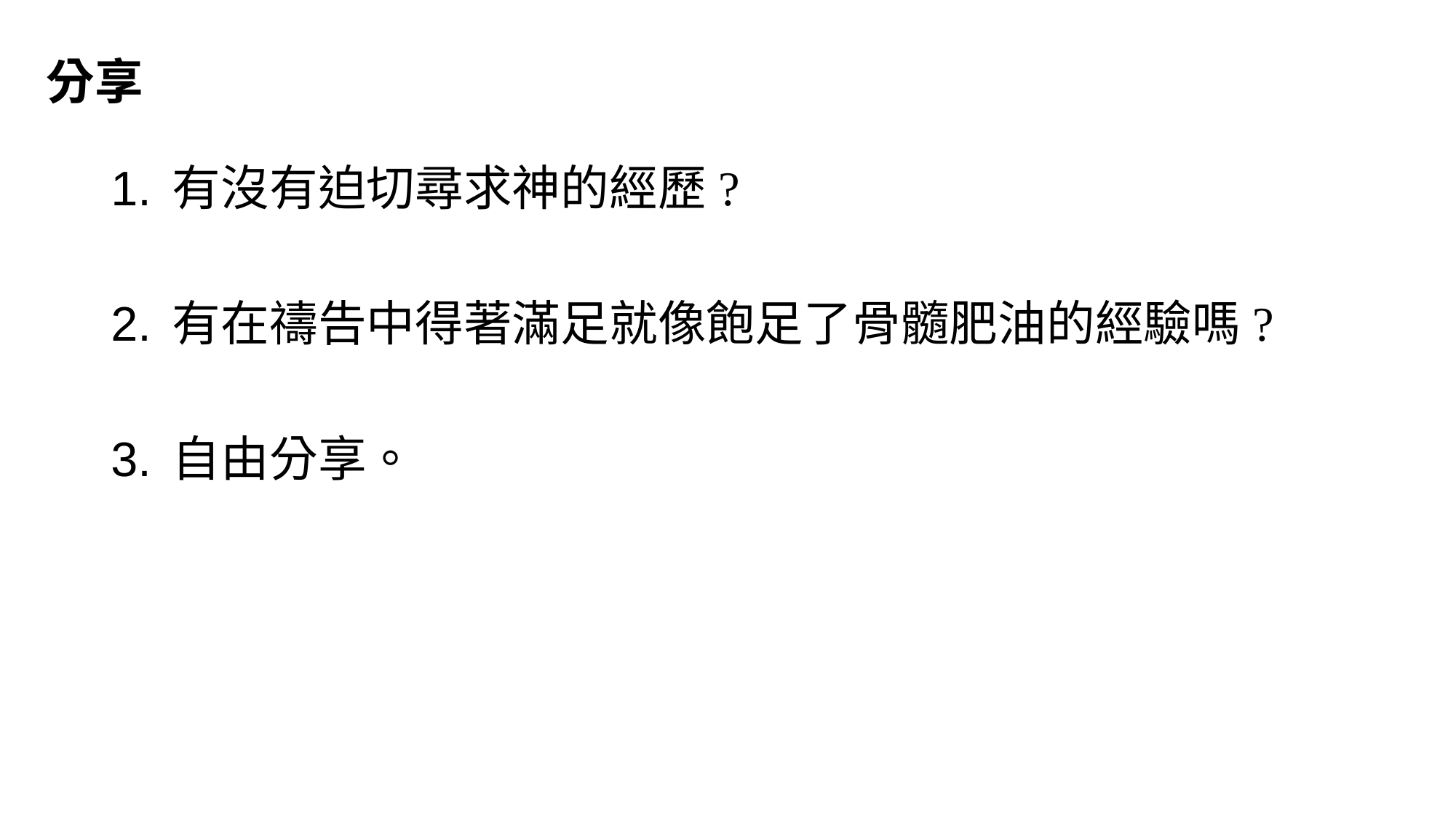

分享

有沒有迫切尋求神的經歷?

有在禱告中得著滿足就像飽足了骨髓肥油的經驗嗎?

自由分享。